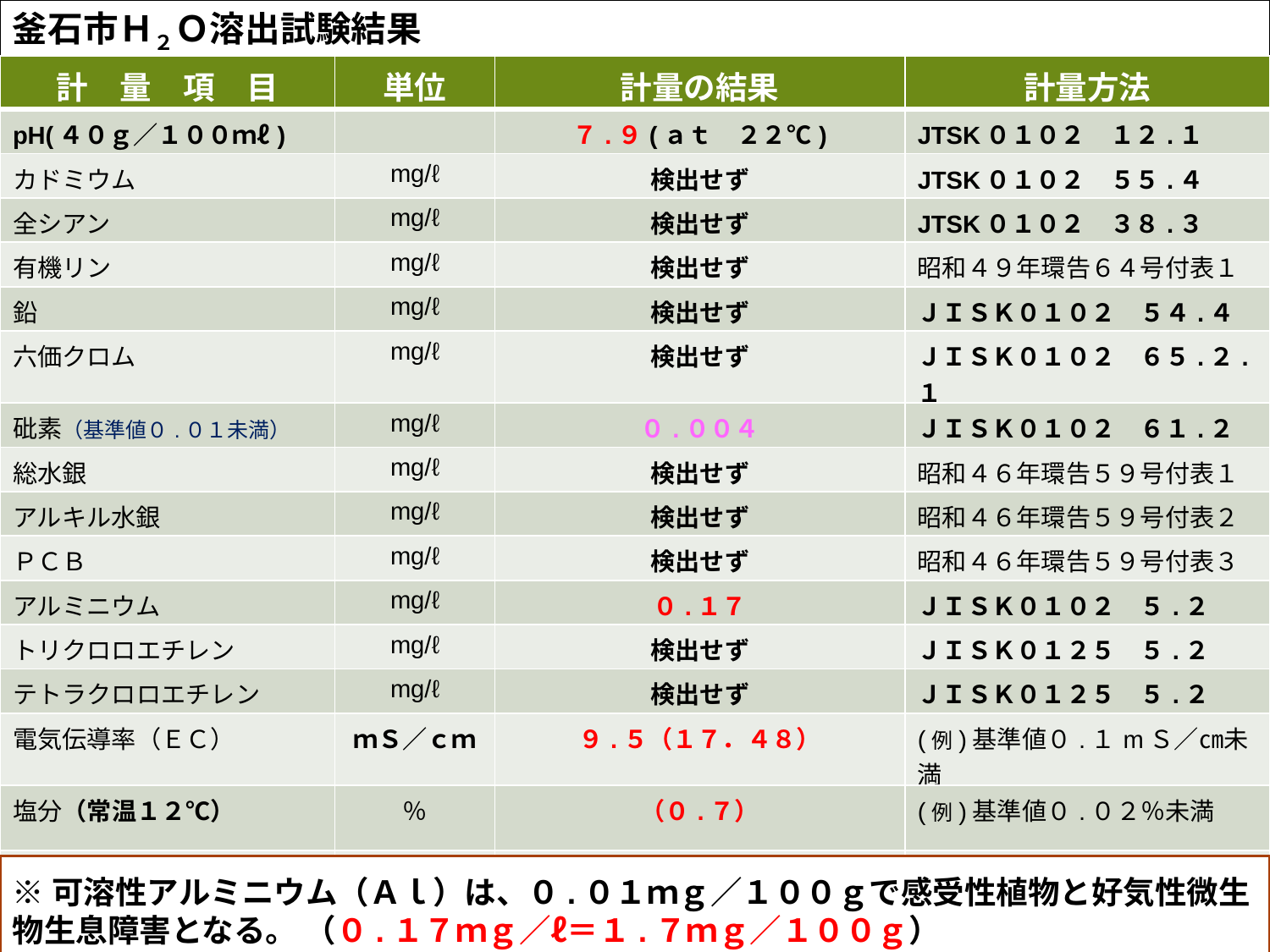

釜石市Ｈ２Ｏ溶出試験結果
| 計　量　項　目 | 単位 | 計量の結果 | 計量方法 |
| --- | --- | --- | --- |
| pH(４０ｇ／１００ｍℓ) |  | ７.９(ａｔ　２２℃) | JTSK０１０２　１２.１ |
| カドミウム | mg/ℓ | 検出せず | JTSK０１０２　５５.４ |
| 全シアン | mg/ℓ | 検出せず | JTSK０１０２　３８.３ |
| 有機リン | mg/ℓ | 検出せず | 昭和４９年環告６４号付表１ |
| 鉛 | mg/ℓ | 検出せず | ＪＩＳＫ０１０２　５４.４ |
| 六価クロム | mg/ℓ | 検出せず | ＪＩＳＫ０１０２　６５.２.１ |
| 砒素（基準値０.０１未満） | mg/ℓ | ０.００４ | ＪＩＳＫ０１０２　６１.２ |
| 総水銀 | mg/ℓ | 検出せず | 昭和４６年環告５９号付表１ |
| アルキル水銀 | mg/ℓ | 検出せず | 昭和４６年環告５９号付表２ |
| ＰＣＢ | mg/ℓ | 検出せず | 昭和４６年環告５９号付表３ |
| アルミニウム | mg/ℓ | ０.１７ | ＪＩＳＫ０１０２　５.２ |
| トリクロロエチレン | mg/ℓ | 検出せず | ＪＩＳＫ０１２５　５.２ |
| テトラクロロエチレン | mg/ℓ | 検出せず | ＪＩＳＫ０１２５　５.２ |
| 電気伝導率（ＥＣ） | ｍＳ／ｃｍ | ９.５（１７．４８） | (例)基準値０.１mＳ／㎝未満 |
| 塩分（常温１２℃） | ％ | （０.７） | (例)基準値０.０２％未満 |
| 塩分（加熱６５℃） | ％ | （１.１） |  |
|  |  |  |  |
|  |  |  |  |
|  |  |  |  |
※可溶性アルミニウム（Ａｌ）は、０.０１ｍｇ／１００ｇで感受性植物と好気性微生物生息障害となる。 （０.１７ｍｇ／ℓ＝１.７ｍｇ／１００ｇ）
　（） 内簡易試験結果